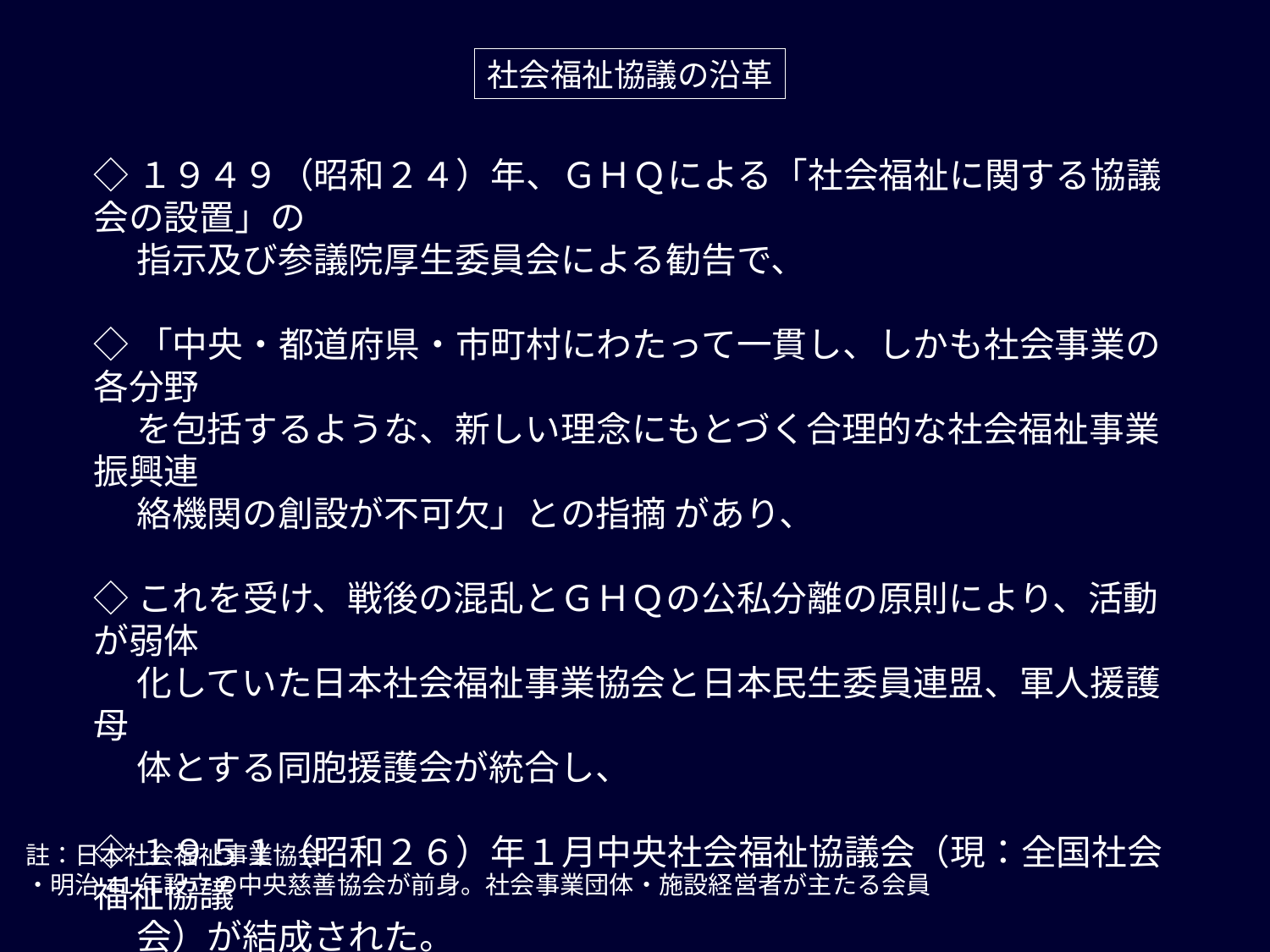

社会福祉協議の沿革
◇１９４９（昭和２４）年、ＧＨＱによる「社会福祉に関する協議会の設置」の
　 指示及び参議院厚生委員会による勧告で、

◇「中央・都道府県・市町村にわたって一貫し、しかも社会事業の各分野
　 を包括するような、新しい理念にもとづく合理的な社会福祉事業振興連
　 絡機関の創設が不可欠」との指摘 があり、

◇これを受け、戦後の混乱とＧＨＱの公私分離の原則により、活動が弱体
　 化していた日本社会福祉事業協会と日本民生委員連盟、軍人援護母
　 体とする同胞援護会が統合し、

◇１９５１（昭和２６）年１月中央社会福祉協議会（現：全国社会福祉協議
　 会）が結成された。
註：日本社会福祉事業協会
・明治41年設立の中央慈善協会が前身。社会事業団体・施設経営者が主たる会員